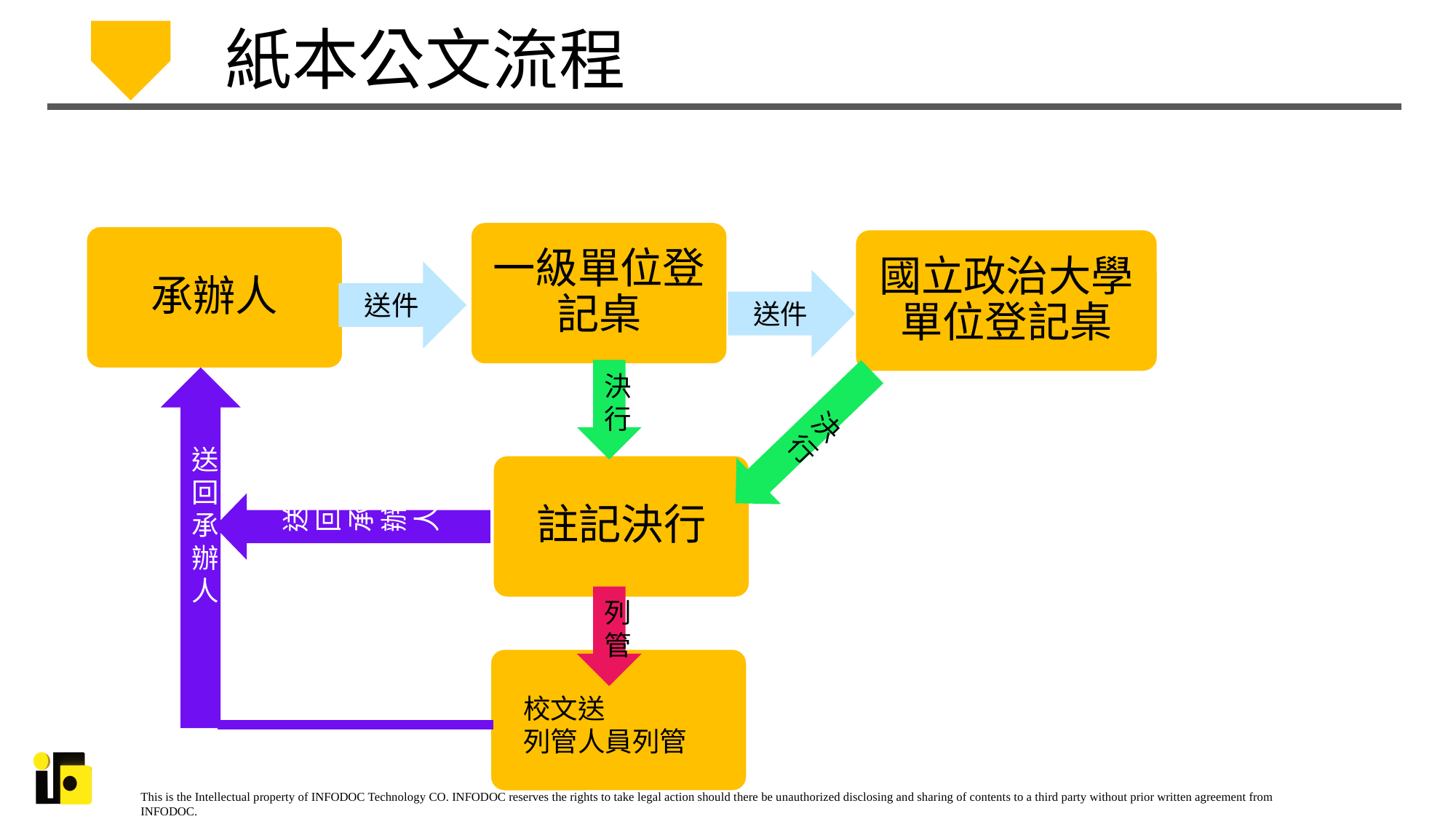

# 紙本公文流程

一級單位登記桌

承辦人

國立政治大學單位登記桌
送件
送件
決行
決行

送回承辦人
送回承辦人

註記決行
列管

校文送
列管人員列管